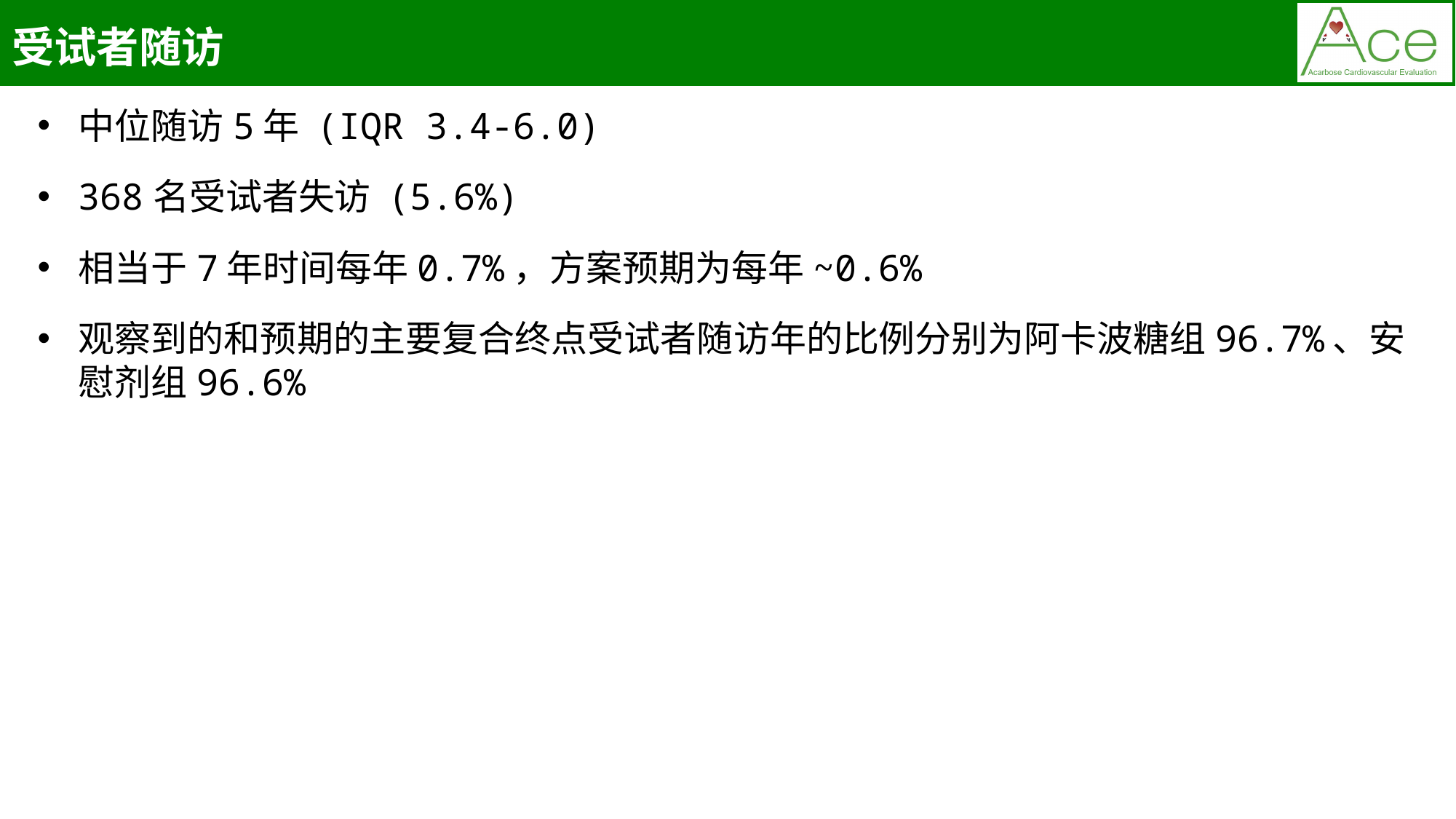

受试者随访
中位随访5年 (IQR 3.4-6.0)
368名受试者失访 (5.6%)
相当于7年时间每年0.7%，方案预期为每年~0.6%
观察到的和预期的主要复合终点受试者随访年的比例分别为阿卡波糖组96.7%、安慰剂组96.6%
29